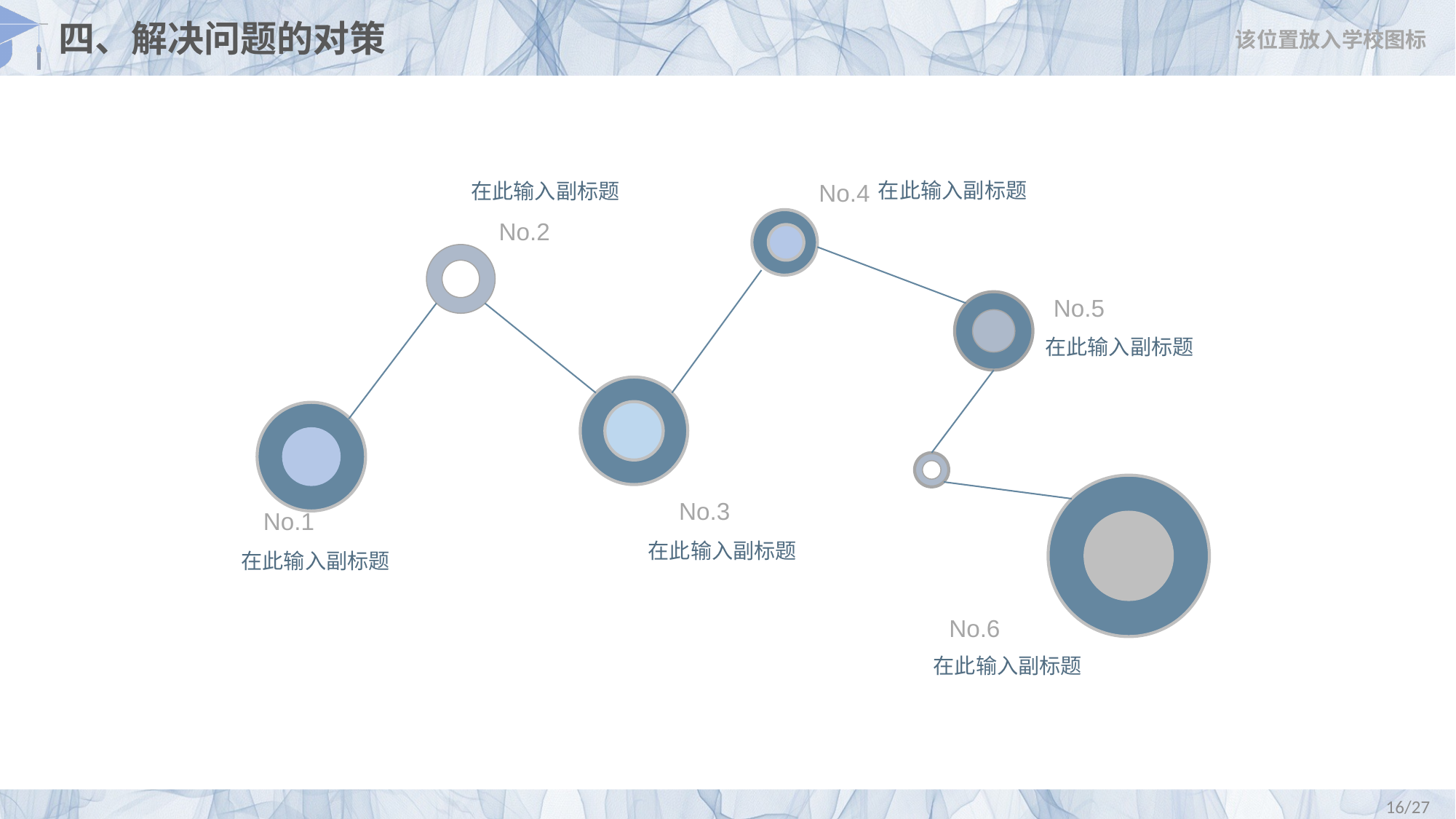

# 四、解决问题的对策
该位置放入学校图标
在此输入副标题
在此输入副标题
No.4

No.2

No.5

在此输入副标题

No.3
No.1
在此输入副标题
在此输入副标题
No.6
在此输入副标题
16/27